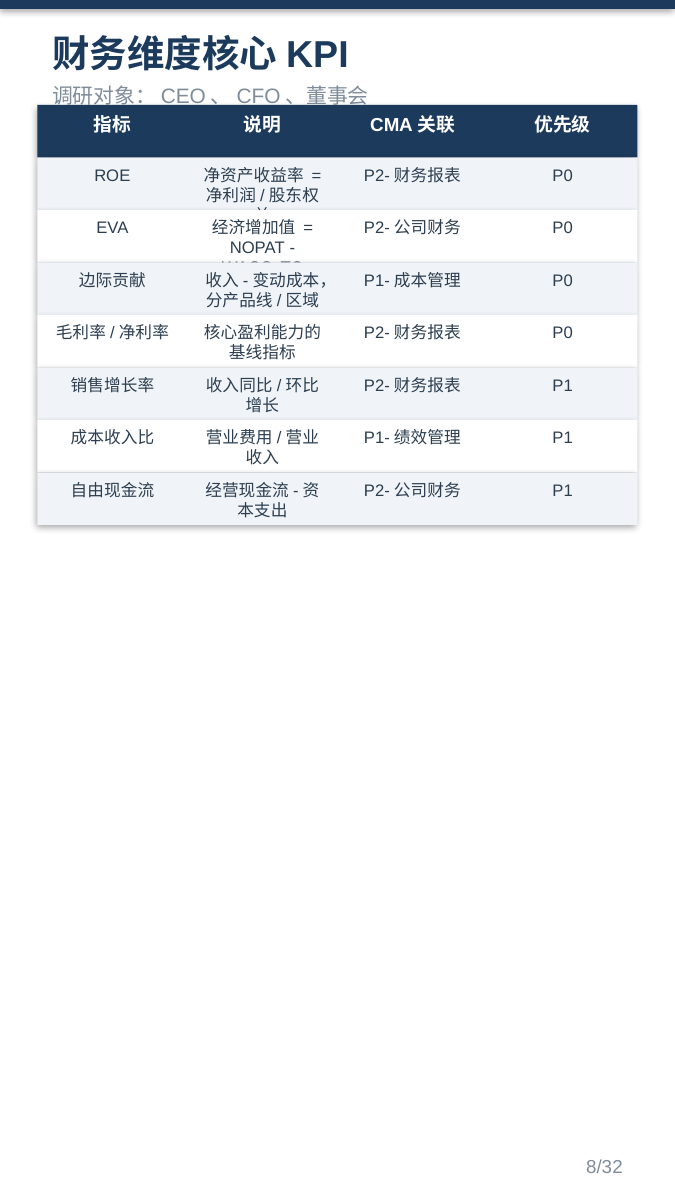

财务维度核心KPI
调研对象：CEO、CFO、董事会

指标
说明
CMA关联
优先级

ROE
净资产收益率 = 净利润/股东权益
P2-财务报表
P0

EVA
经济增加值 = NOPAT - WACCxTC
P2-公司财务
P0

边际贡献
收入-变动成本，分产品线/区域
P1-成本管理
P0

毛利率/净利率
核心盈利能力的基线指标
P2-财务报表
P0

销售增长率
收入同比/环比增长
P2-财务报表
P1

成本收入比
营业费用/营业收入
P1-绩效管理
P1

自由现金流
经营现金流-资本支出
P2-公司财务
P1
8/32